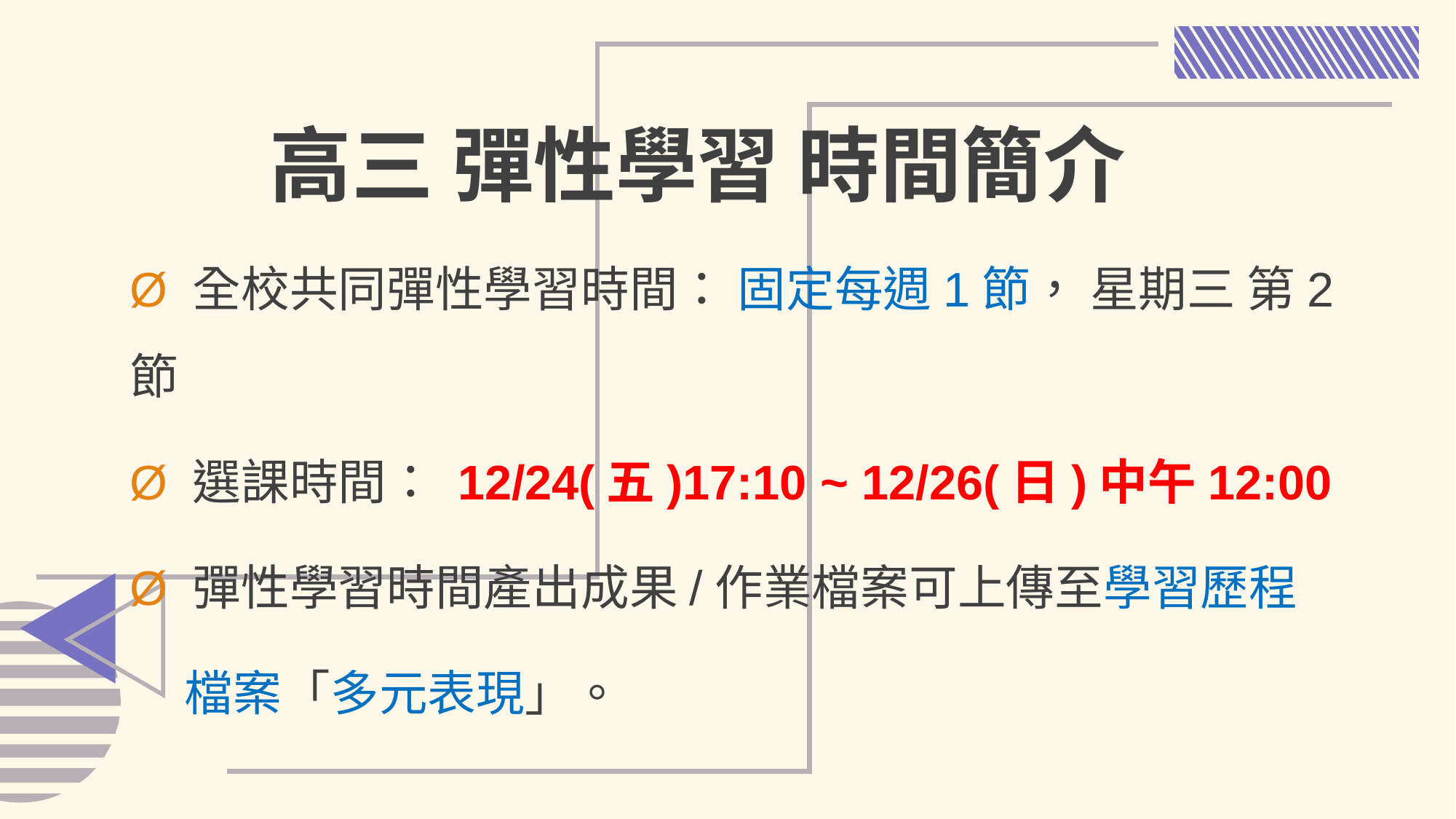

高三 彈性學習 時間簡介
Ø 全校共同彈性學習時間： 固定每週1節， 星期三 第2節
Ø 選課時間： 12/24(五)17:10 ~ 12/26(日)中午12:00
Ø 彈性學習時間產出成果/作業檔案可上傳至學習歷程
    檔案「多元表現」。